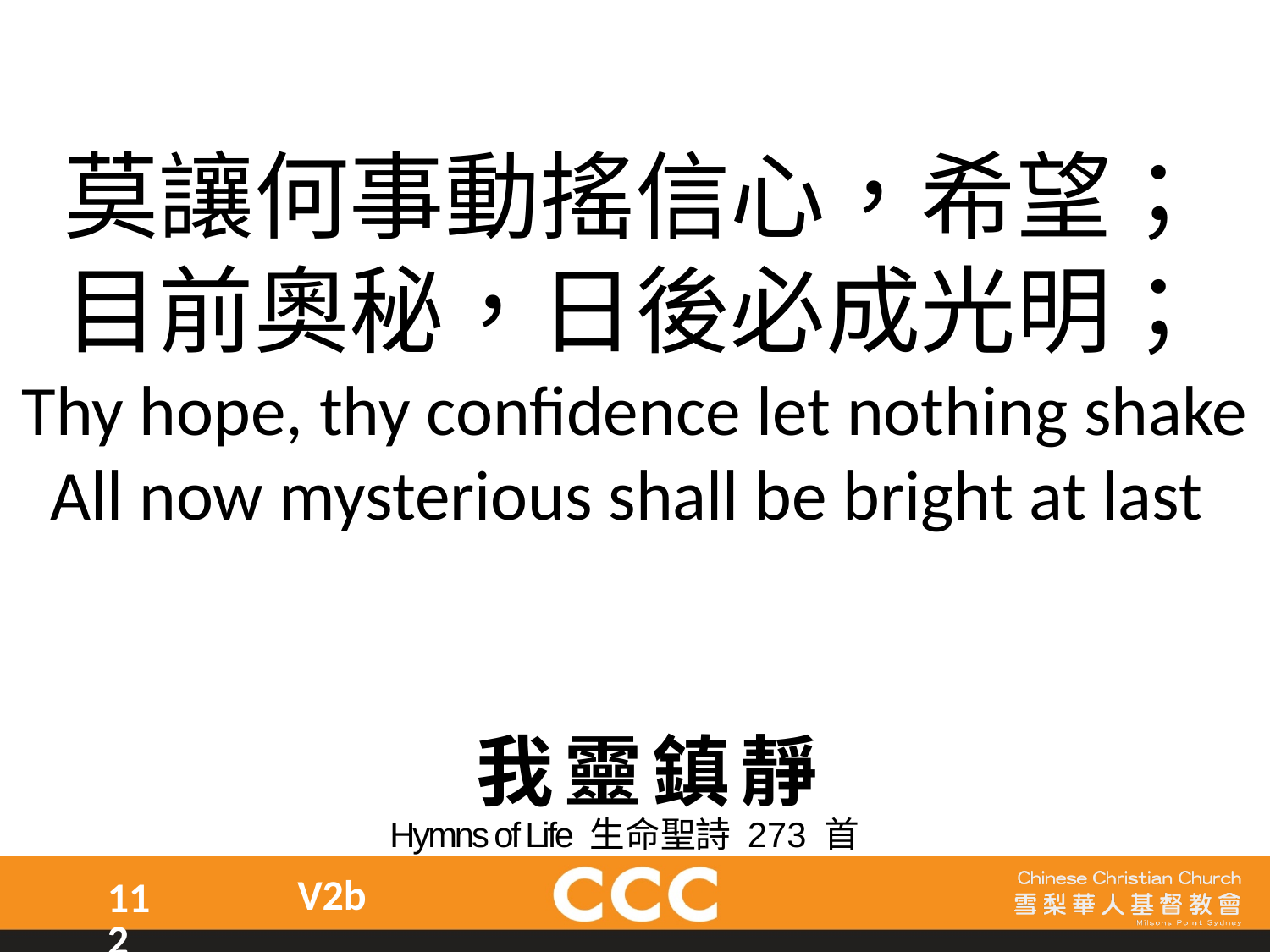

莫讓何事動搖信心，希望；
目前奧秘，日後必成光明；
Thy hope, thy confidence let nothing shake
All now mysterious shall be bright at last
我靈鎮靜
Hymns of Life 生命聖詩 273 首
V2b
112